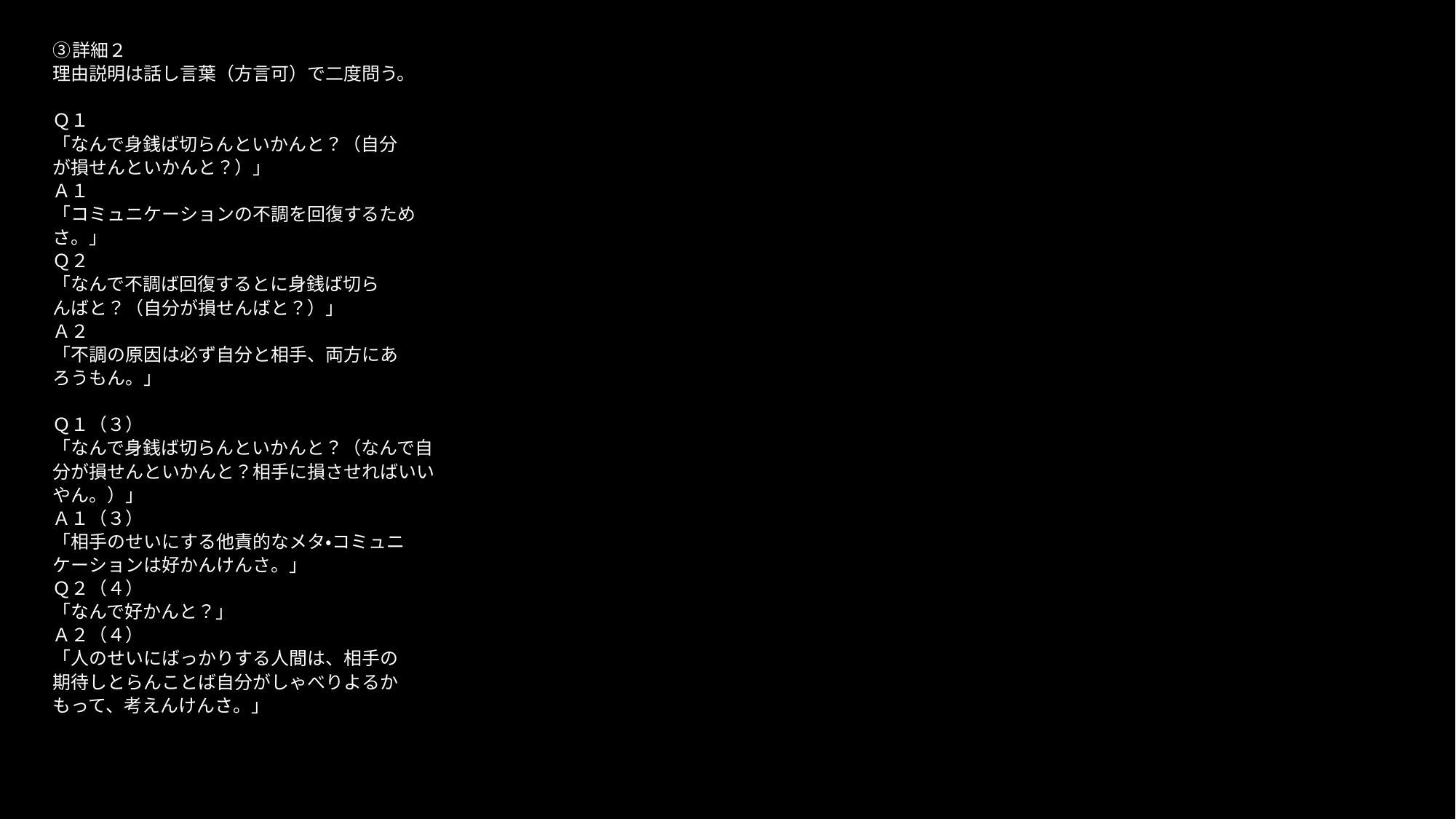

③詳細２
理由説明は話し言葉（方言可）で二度問う。

Ｑ１
「なんで身銭ば切らんといかんと？（自分
が損せんといかんと？）」
Ａ１
「コミュニケーションの不調を回復するため
さ。」
Ｑ２
「なんで不調ば回復するとに身銭ば切ら
んばと？（自分が損せんばと？）」
Ａ２
「不調の原因は必ず自分と相手、両方にあ
ろうもん。」

Ｑ１（３）
「なんで身銭ば切らんといかんと？（なんで自
分が損せんといかんと？相手に損させればいい
やん。）」
Ａ１（３）
「相手のせいにする他責的なメタ・コミュニ
ケーションは好かんけんさ。」
Ｑ２（４）
「なんで好かんと？」
Ａ２（４）
「人のせいにばっかりする人間は、相手の
期待しとらんことば自分がしゃべりよるか
もって、考えんけんさ。」